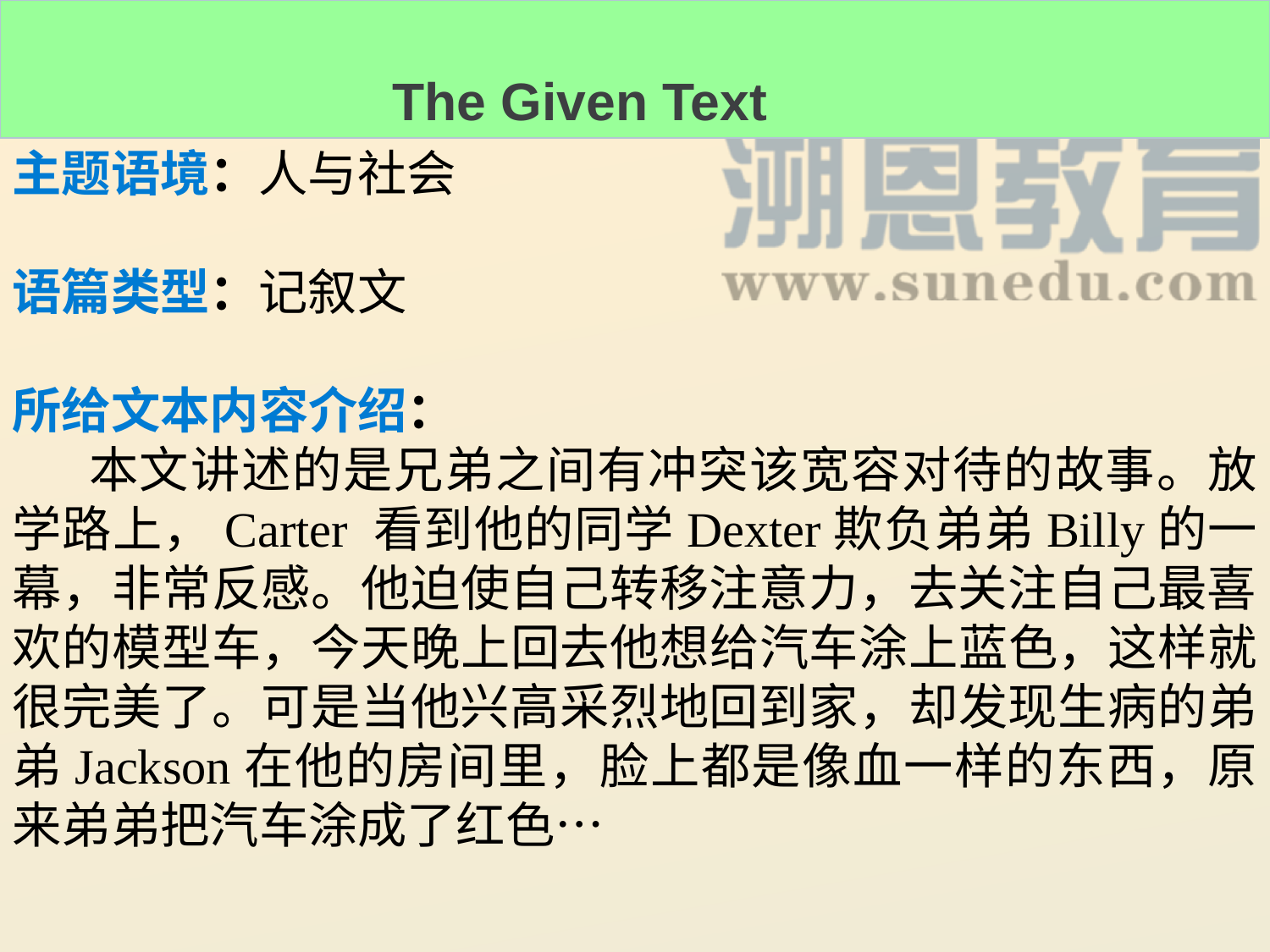

# The Given Text
主题语境：人与社会

语篇类型：记叙文

所给文本内容介绍：
     本文讲述的是兄弟之间有冲突该宽容对待的故事。放学路上，Carter 看到他的同学Dexter欺负弟弟Billy的一幕，非常反感。他迫使自己转移注意力，去关注自己最喜欢的模型车，今天晚上回去他想给汽车涂上蓝色，这样就很完美了。可是当他兴高采烈地回到家，却发现生病的弟弟Jackson在他的房间里，脸上都是像血一样的东西，原来弟弟把汽车涂成了红色…